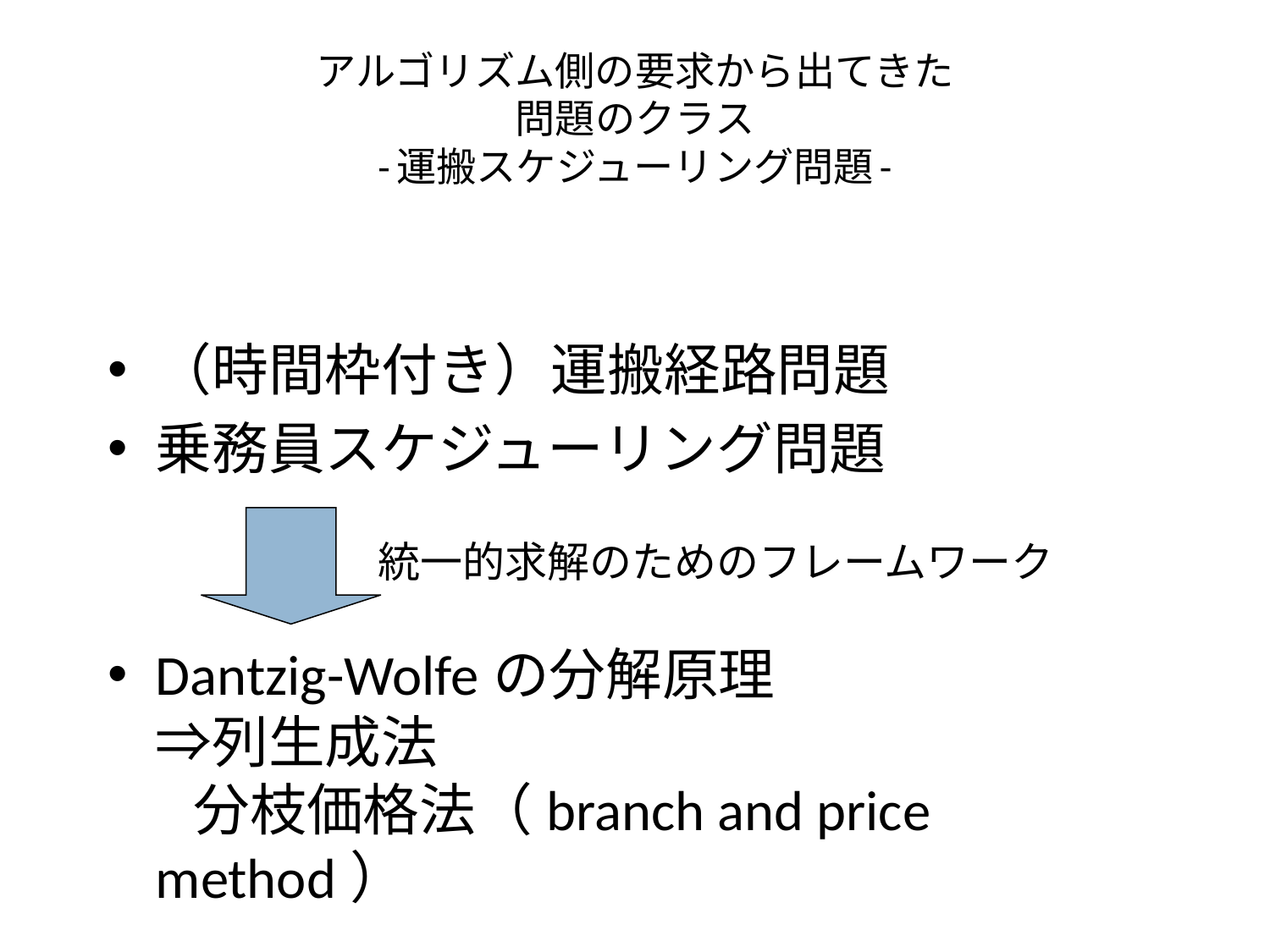

# アルゴリズム側の要求から出てきた 問題のクラス -運搬スケジューリング問題-
（時間枠付き）運搬経路問題
乗務員スケジューリング問題

Dantzig-Wolfeの分解原理
⇒列生成法
   分枝価格法（branch and price method）

統一的求解のためのフレームワーク